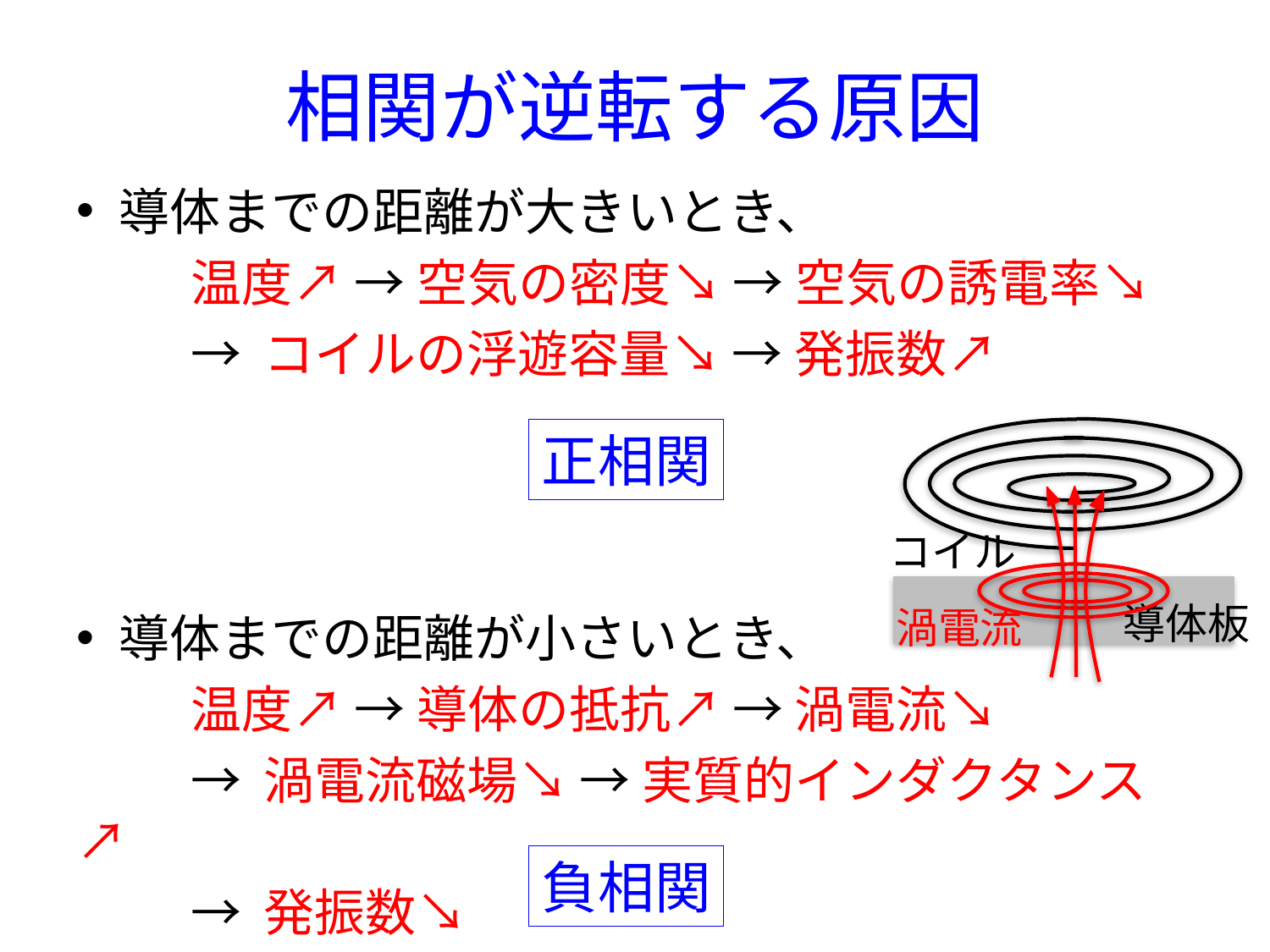

# 相関が逆転する原因
導体までの距離が大きいとき、
	温度↗ → 空気の密度↘ → 空気の誘電率↘
	→ コイルの浮遊容量↘ → 発振数↗

導体までの距離が小さいとき、
	温度↗ → 導体の抵抗↗ → 渦電流↘
	→ 渦電流磁場↘ → 実質的インダクタンス↗
	→ 発振数↘

コイル

導体板
渦電流
正相関
負相関